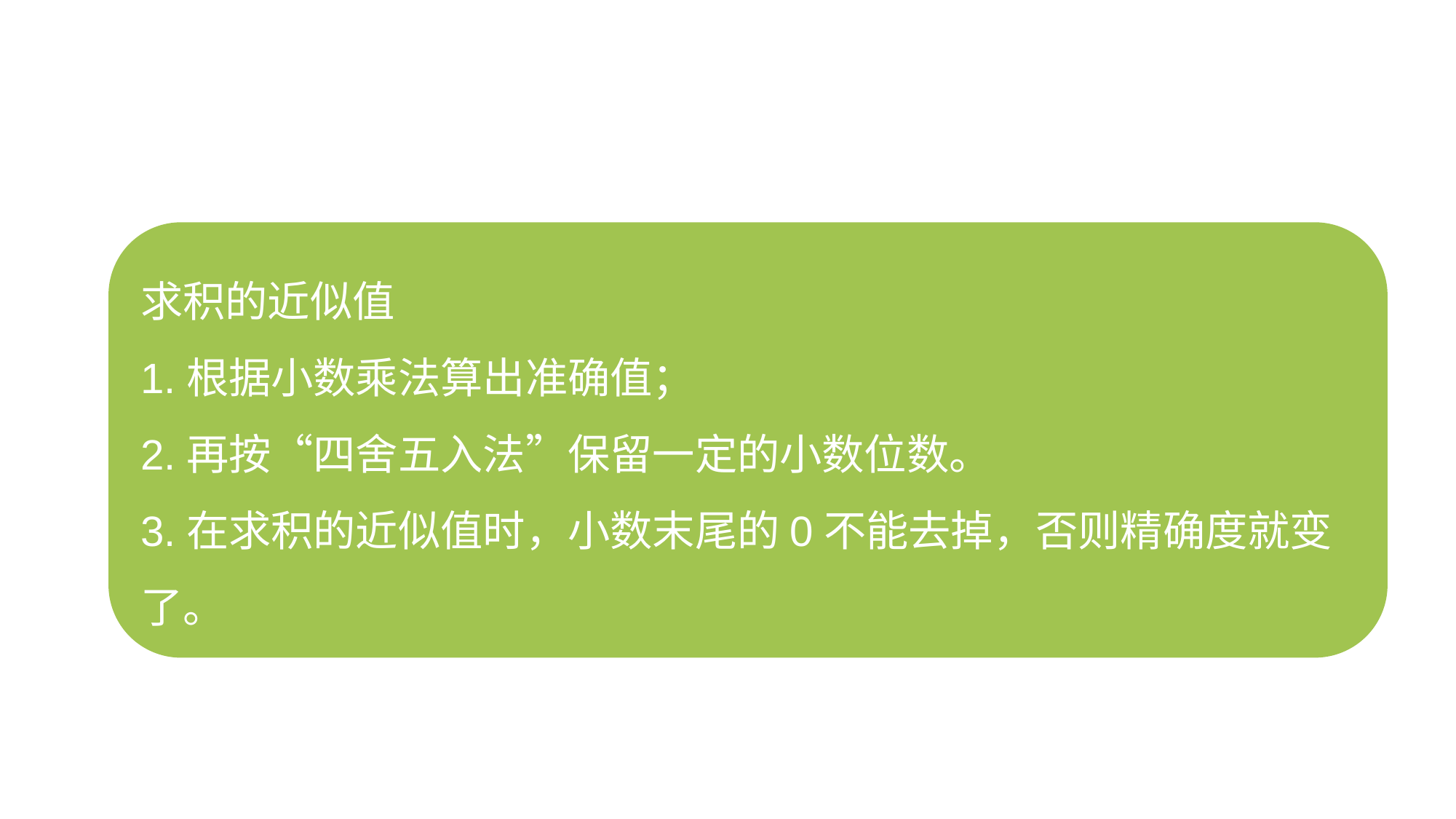

求积的近似值
1.根据小数乘法算出准确值；
2.再按“四舍五入法”保留一定的小数位数。
3.在求积的近似值时，小数末尾的0不能去掉，否则精确度就变了。